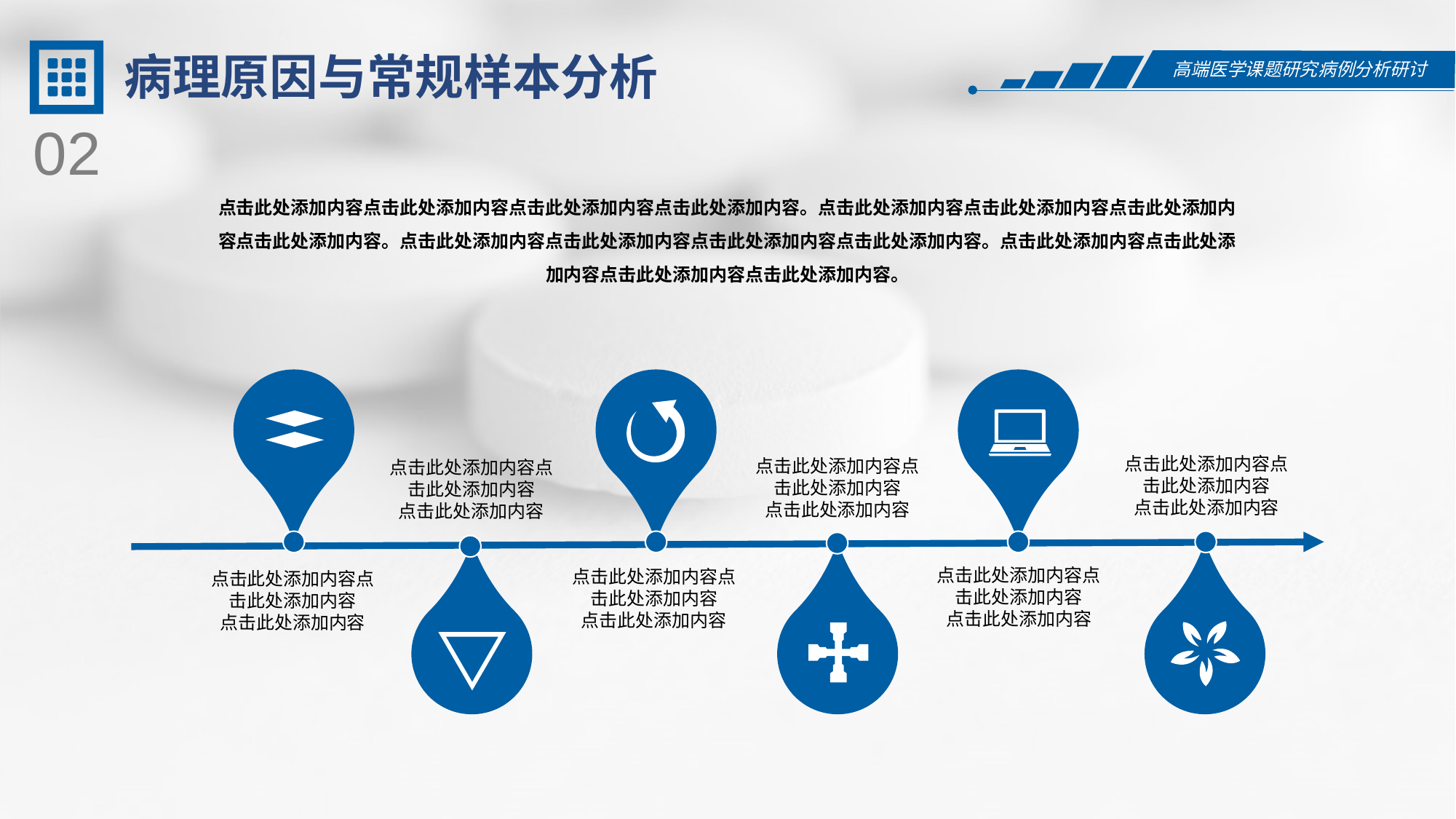

病理原因与常规样本分析
02
点击此处添加内容点击此处添加内容点击此处添加内容点击此处添加内容。点击此处添加内容点击此处添加内容点击此处添加内容点击此处添加内容。点击此处添加内容点击此处添加内容点击此处添加内容点击此处添加内容。点击此处添加内容点击此处添加内容点击此处添加内容点击此处添加内容。

点击此处添加内容点击此处添加内容
点击此处添加内容
点击此处添加内容点击此处添加内容
点击此处添加内容
点击此处添加内容点击此处添加内容
点击此处添加内容

点击此处添加内容点击此处添加内容
点击此处添加内容
点击此处添加内容点击此处添加内容
点击此处添加内容
点击此处添加内容点击此处添加内容
点击此处添加内容

.